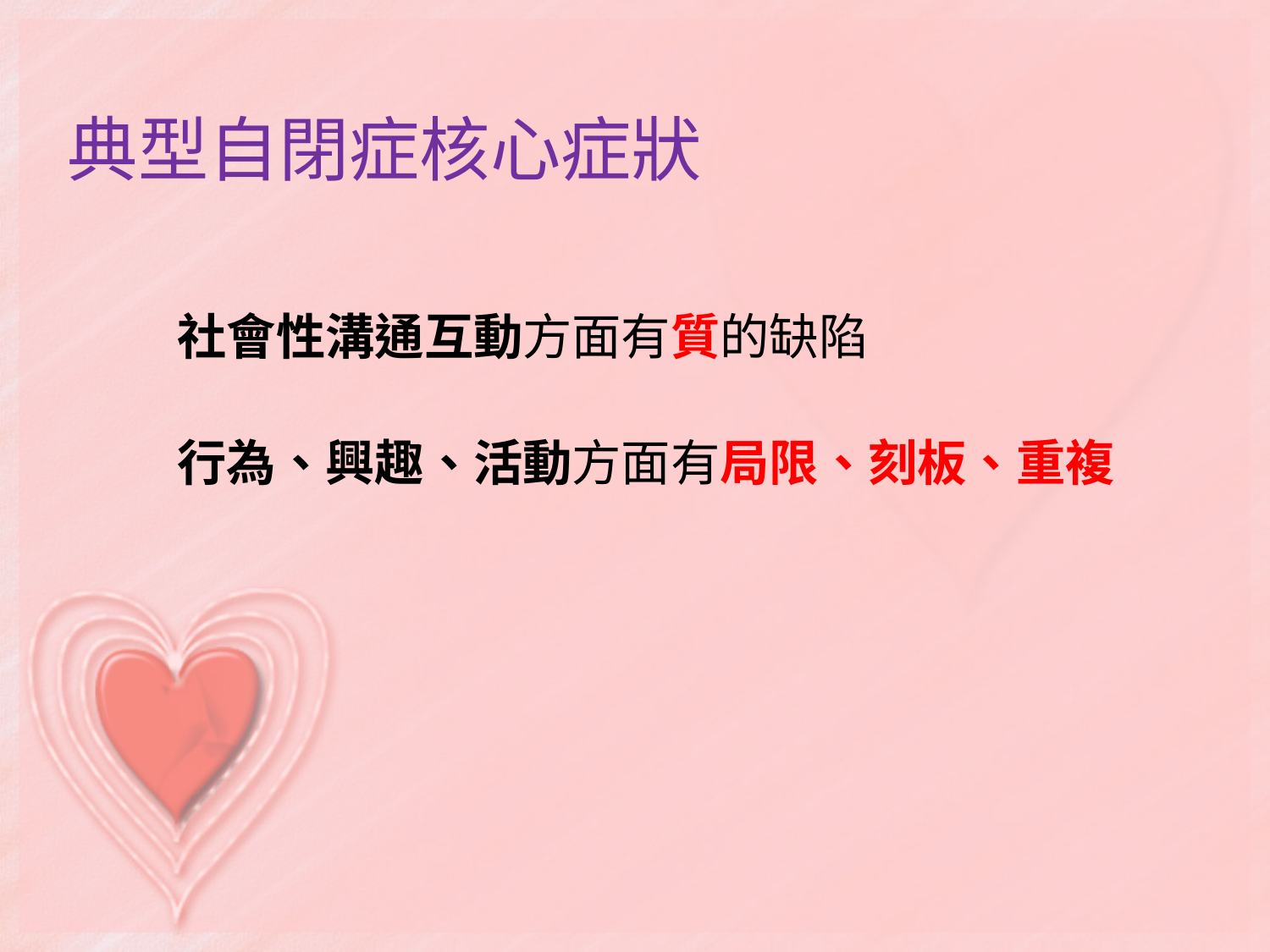

# 典型自閉症核心症狀
社會性溝通互動方面有質的缺陷

行為、興趣、活動方面有局限、刻板、重複